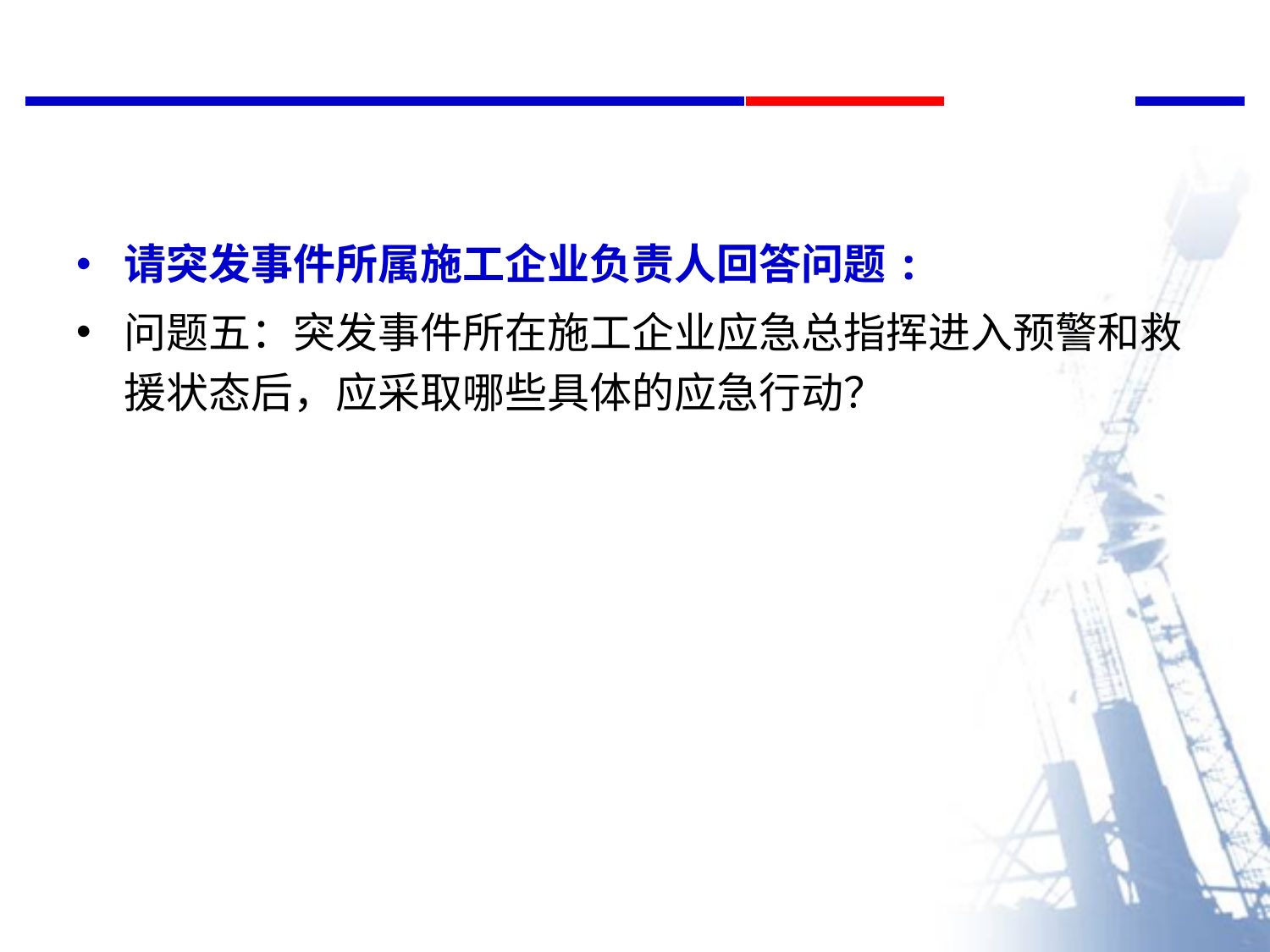

请突发事件所属施工企业负责人回答问题:
问题五：突发事件所在施工企业应急总指挥进入预警和救援状态后，应采取哪些具体的应急行动？